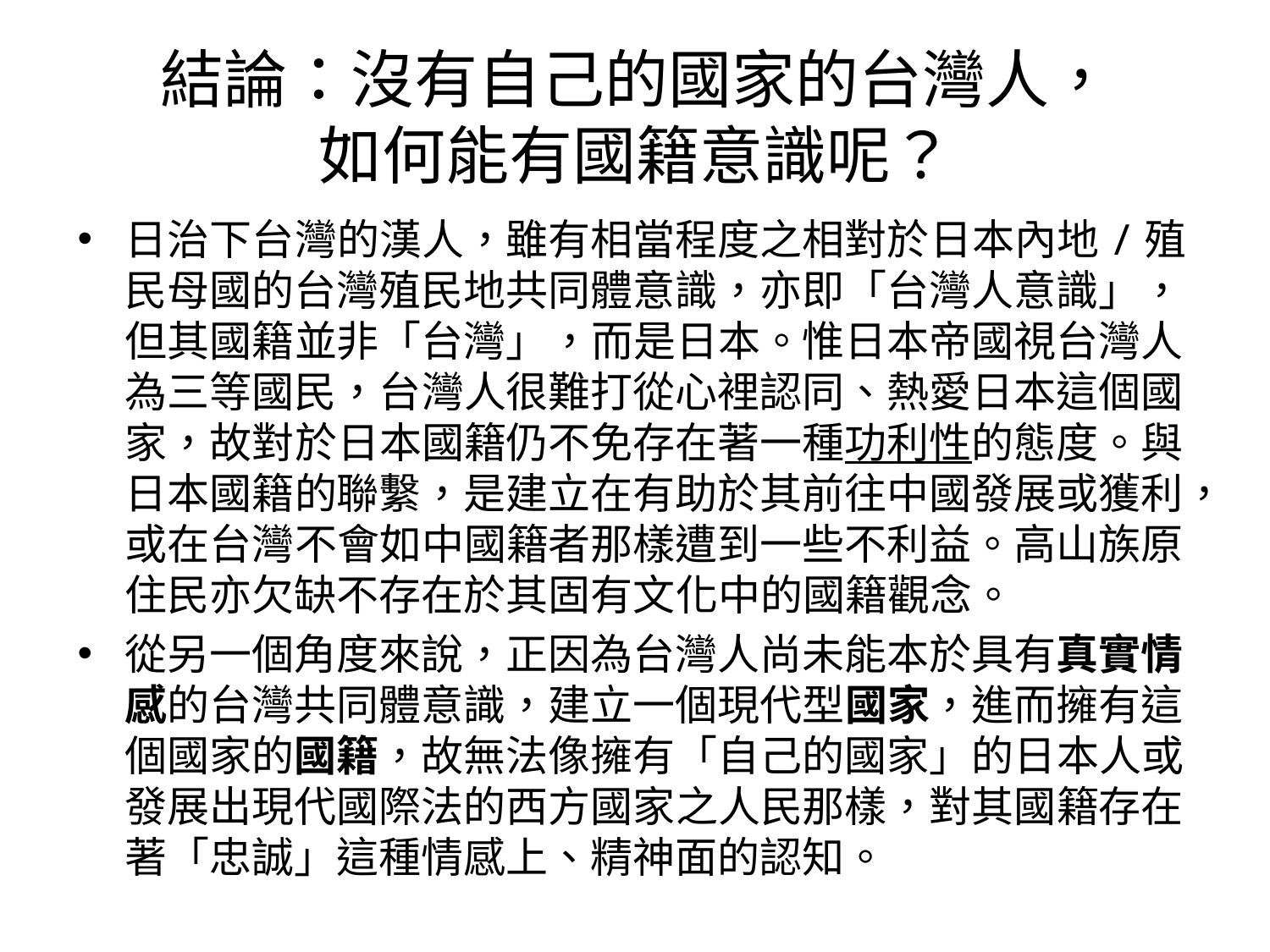

# 結論：沒有自己的國家的台灣人， 如何能有國籍意識呢？
日治下台灣的漢人，雖有相當程度之相對於日本內地/殖民母國的台灣殖民地共同體意識，亦即「台灣人意識」，但其國籍並非「台灣」，而是日本。惟日本帝國視台灣人為三等國民，台灣人很難打從心裡認同、熱愛日本這個國家，故對於日本國籍仍不免存在著一種功利性的態度。與日本國籍的聯繫，是建立在有助於其前往中國發展或獲利，或在台灣不會如中國籍者那樣遭到一些不利益。高山族原住民亦欠缺不存在於其固有文化中的國籍觀念。
從另一個角度來說，正因為台灣人尚未能本於具有真實情感的台灣共同體意識，建立一個現代型國家，進而擁有這個國家的國籍，故無法像擁有「自己的國家」的日本人或發展出現代國際法的西方國家之人民那樣，對其國籍存在著「忠誠」這種情感上、精神面的認知。